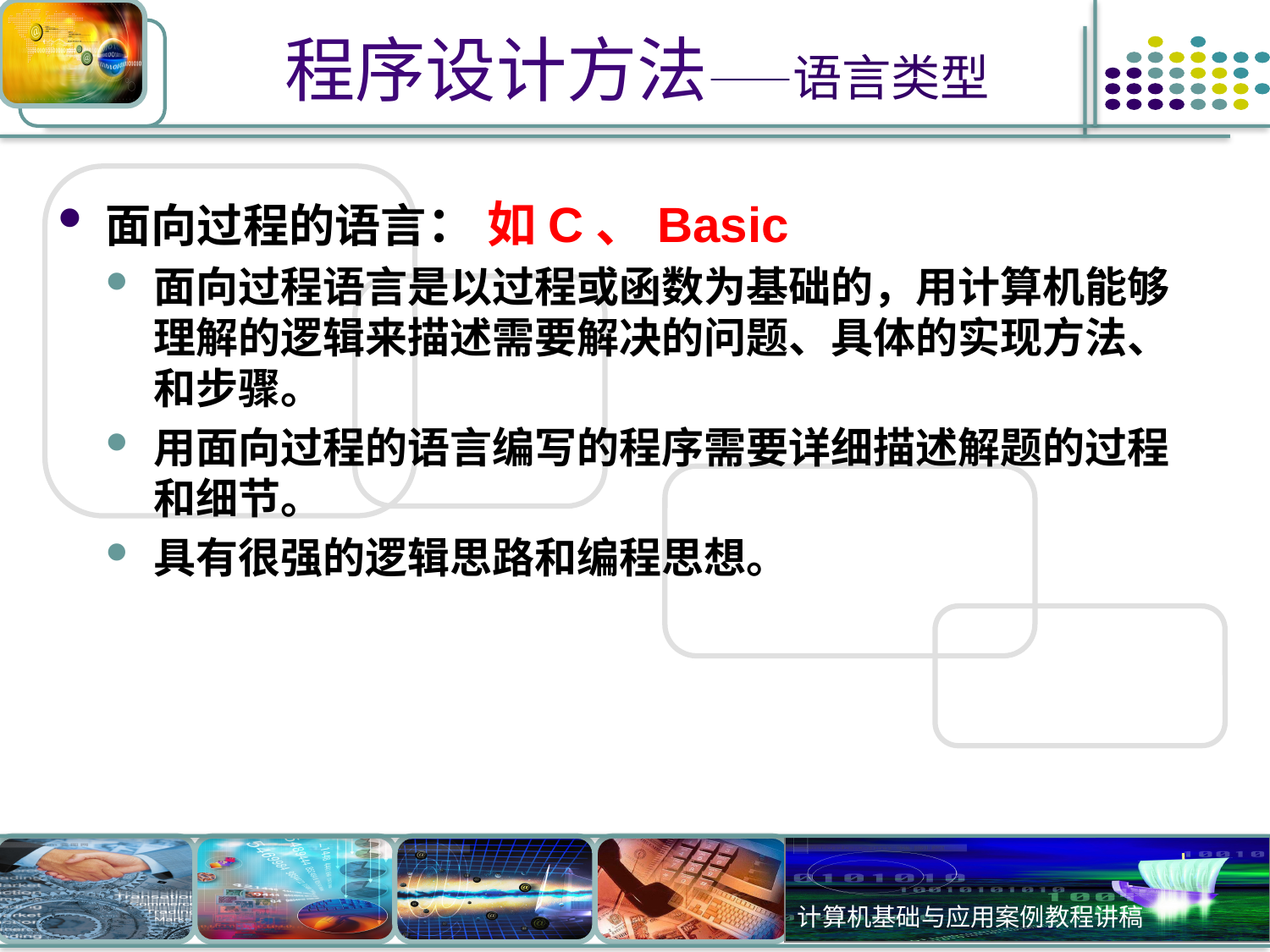

# 程序设计方法——语言类型
面向过程的语言： 如C、Basic
面向过程语言是以过程或函数为基础的，用计算机能够理解的逻辑来描述需要解决的问题、具体的实现方法、和步骤。
用面向过程的语言编写的程序需要详细描述解题的过程和细节。
具有很强的逻辑思路和编程思想。